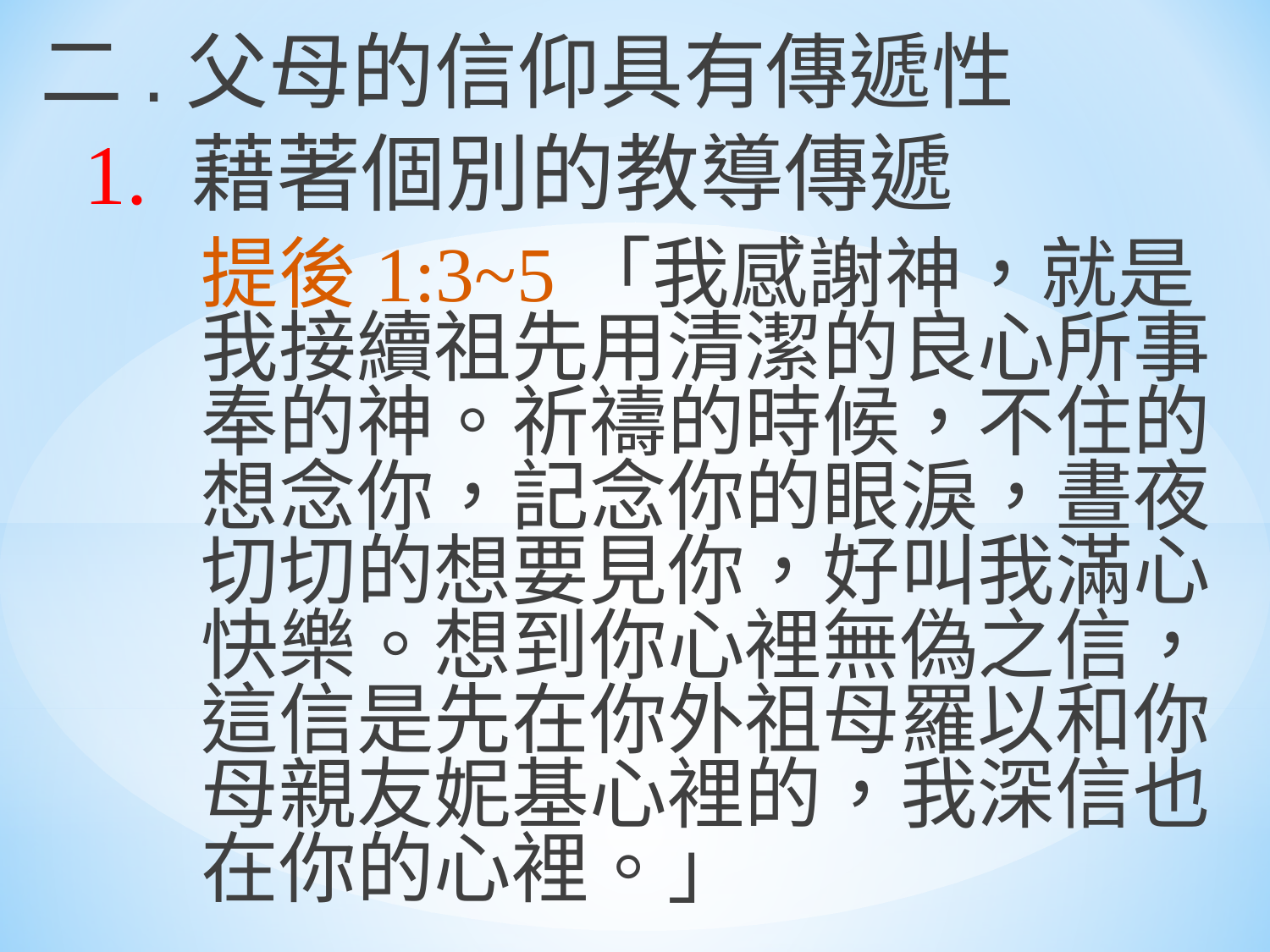

二.父母的信仰具有傳遞性
1. 藉著個別的教導傳遞
提後1:3~5「我感謝神，就是我接續祖先用清潔的良心所事奉的神。祈禱的時候，不住的想念你，記念你的眼淚，晝夜切切的想要見你，好叫我滿心快樂。想到你心裡無偽之信，這信是先在你外祖母羅以和你母親友妮基心裡的，我深信也在你的心裡。」